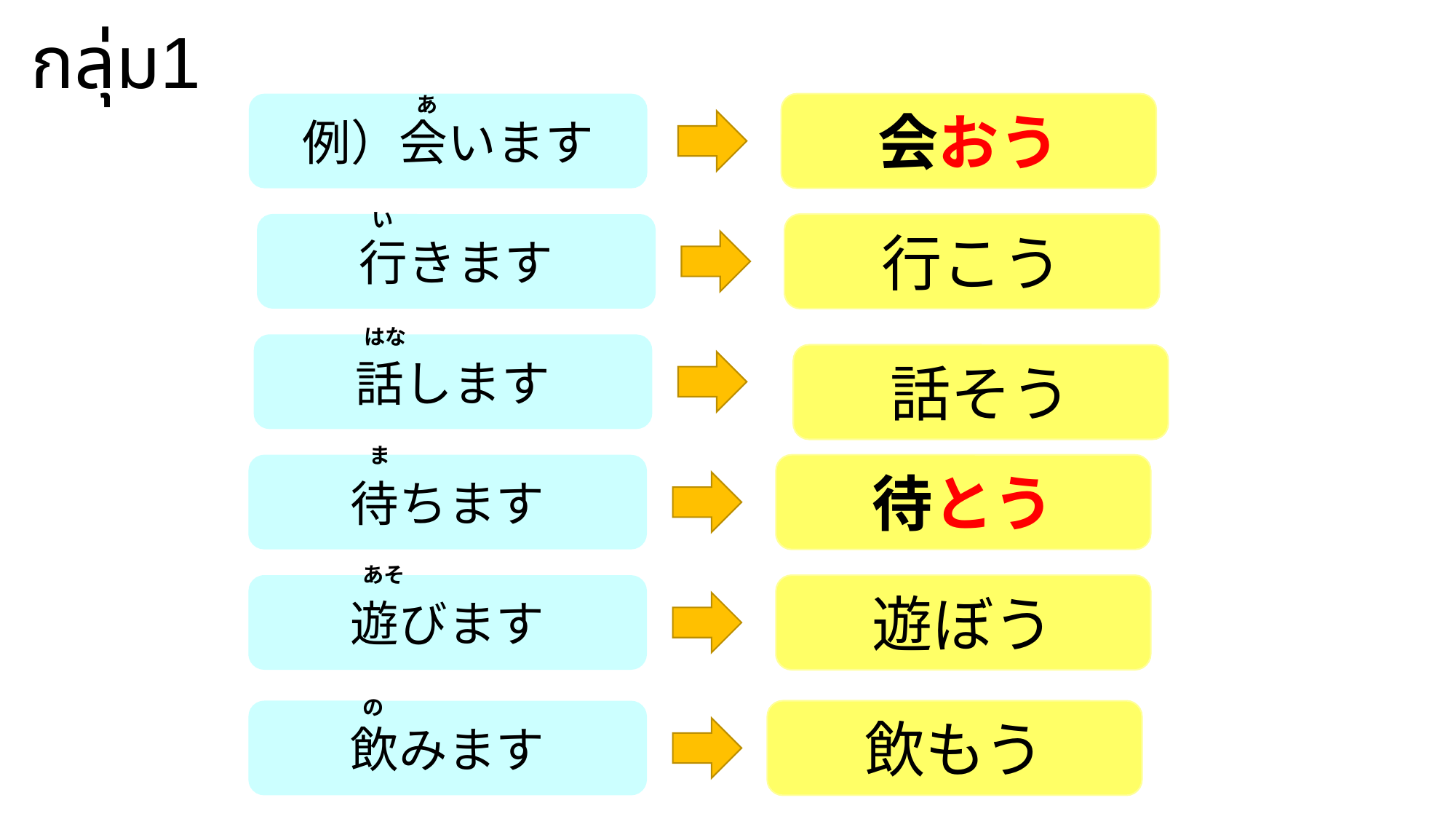

กลุ่ม1
あ
例）会います
会おう

い
行きます
行こう

はな
話します
話そう

ま
待ちます
待とう

あそ
遊びます
遊ぼう

の
飲みます
飲もう